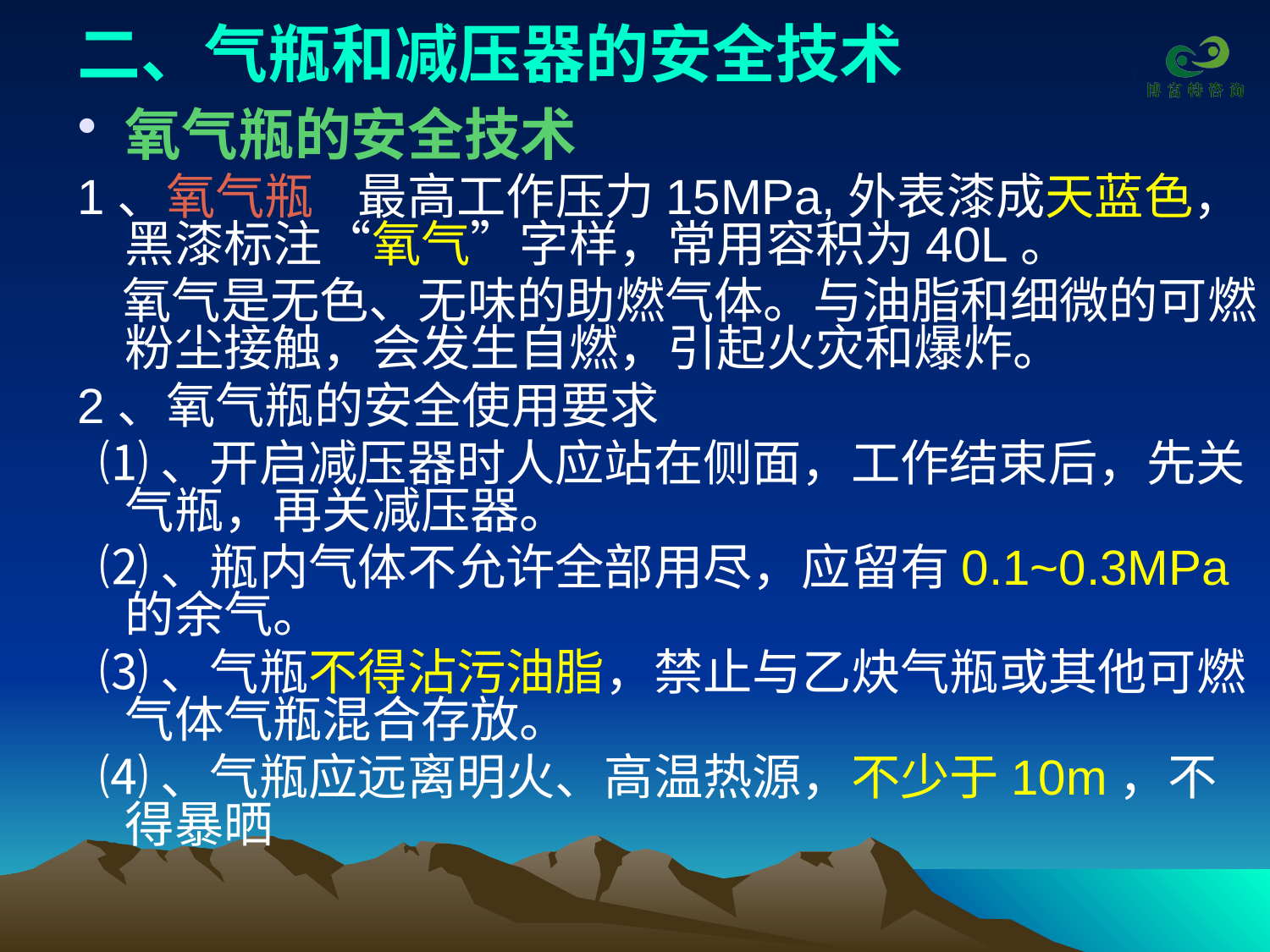

# 二、气瓶和减压器的安全技术
氧气瓶的安全技术
1、氧气瓶    最高工作压力15MPa,外表漆成天蓝色，黑漆标注“氧气”字样，常用容积为40L。
   氧气是无色、无味的助燃气体。与油脂和细微的可燃粉尘接触，会发生自燃，引起火灾和爆炸。
2、氧气瓶的安全使用要求
  ⑴、开启减压器时人应站在侧面，工作结束后，先关气瓶，再关减压器。
  ⑵、瓶内气体不允许全部用尽，应留有0.1~0.3MPa的余气。
  ⑶、气瓶不得沾污油脂，禁止与乙炔气瓶或其他可燃气体气瓶混合存放。
  ⑷、气瓶应远离明火、高温热源，不少于10m，不得暴晒